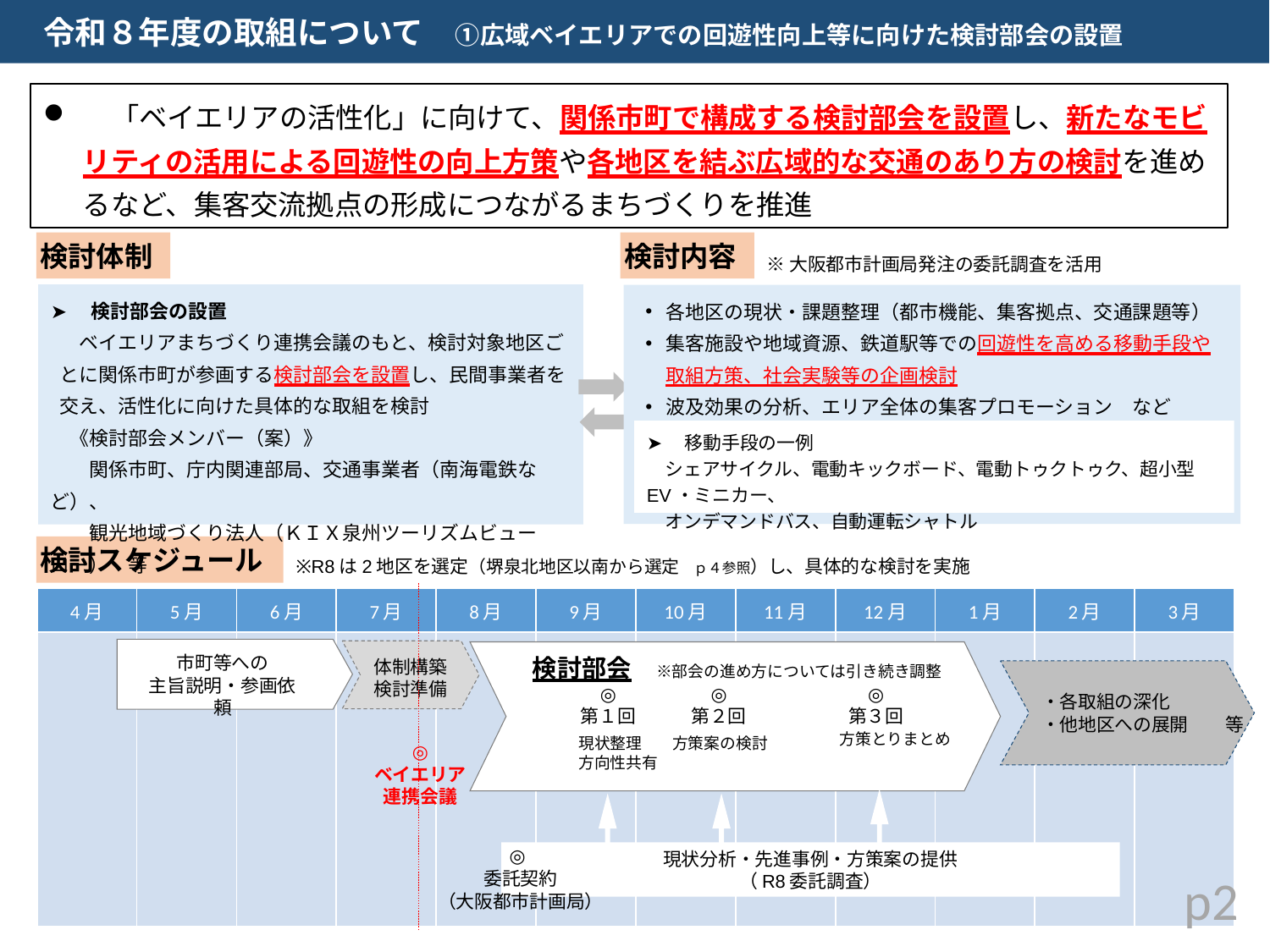

令和８年度の取組について　①広域ベイエリアでの回遊性向上等に向けた検討部会の設置
　「ベイエリアの活性化」に向けて、関係市町で構成する検討部会を設置し、新たなモビリティの活用による回遊性の向上方策や各地区を結ぶ広域的な交通のあり方の検討を進めるなど、集客交流拠点の形成につながるまちづくりを推進
検討体制
検討内容
※大阪都市計画局発注の委託調査を活用
➤　検討部会の設置
　ベイエリアまちづくり連携会議のもと、検討対象地区ごとに関係市町が参画する検討部会を設置し、民間事業者を交え、活性化に向けた具体的な取組を検討
　《検討部会メンバー（案）》
　　関係市町、庁内関連部局、交通事業者（南海電鉄など）、
　　観光地域づくり法人（ＫＩＸ泉州ツーリズムビューロー）　等
各地区の現状・課題整理（都市機能、集客拠点、交通課題等）
集客施設や地域資源、鉄道駅等での回遊性を高める移動手段や取組方策、社会実験等の企画検討
波及効果の分析、エリア全体の集客プロモーション　など
➤　移動手段の一例
　シェアサイクル、電動キックボード、電動トゥクトゥク、超小型EV・ミニカー、
　オンデマンドバス、自動運転シャトル

検討スケジュール
※R8は2地区を選定（堺泉北地区以南から選定　ｐ４参照）し、具体的な検討を実施
| 4月 | 5月 | 6月 | 7月 | 8月 | 9月 | 10月 | 11月 | 12月 | 1月 | 2月 | 3月 |
| --- | --- | --- | --- | --- | --- | --- | --- | --- | --- | --- | --- |
|  |  |  |  |  |  |  |  |  |  |  |  |

市町等への
主旨説明・参画依頼
検討部会　※部会の進め方については引き続き調整
体制構築
検討準備
・各取組の深化
・他地区への展開　　等
◎
第３回
◎
第２回
◎
第１回
方策とりまとめ
方策案の検討
現状整理
方向性共有
◎
ベイエリア
連携会議

◎
現状分析・先進事例・方策案の提供
（R8委託調査）
委託契約
（大阪都市計画局）
p2